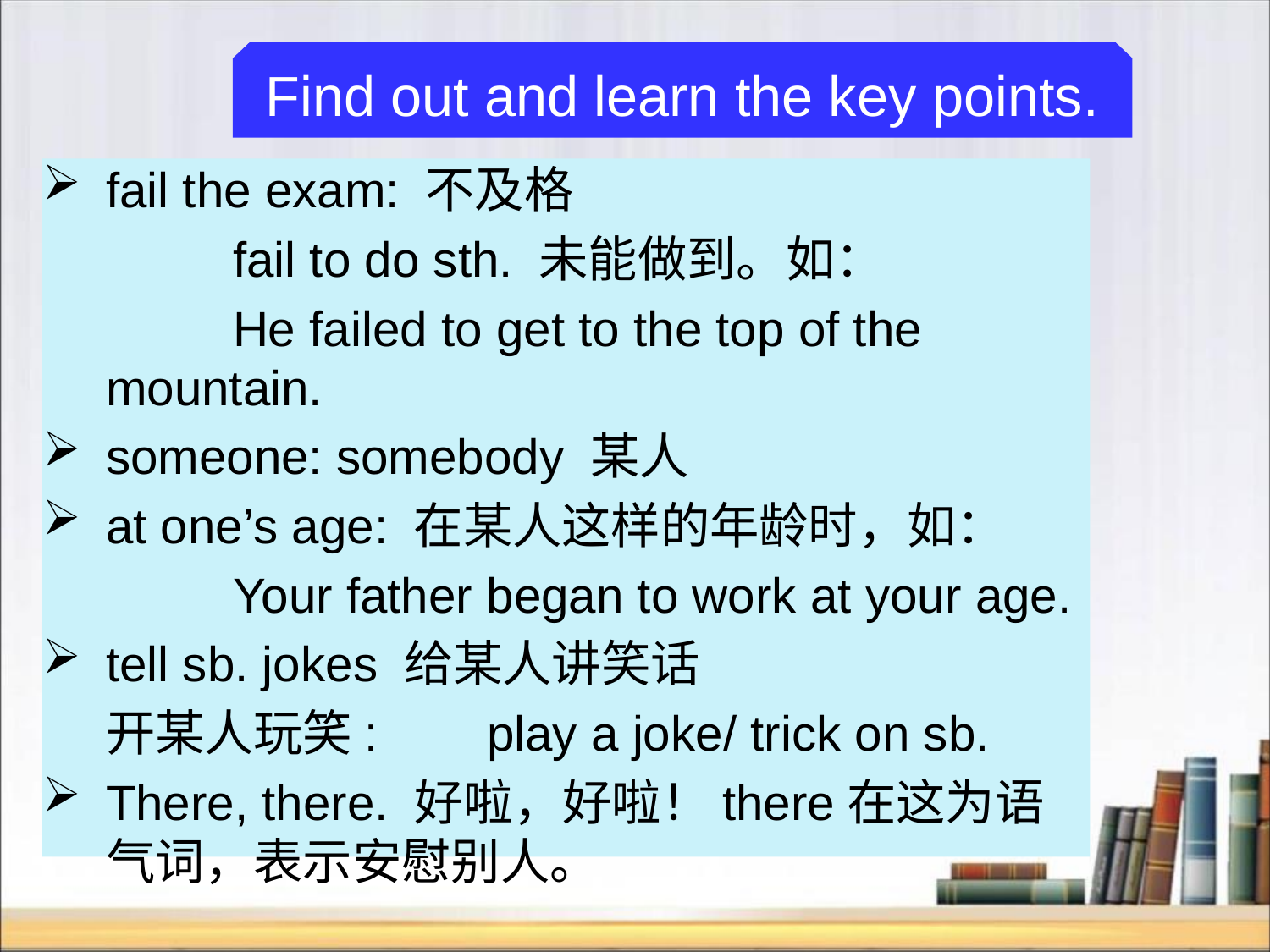

Find out and learn the key points.
fail the exam: 不及格
		fail to do sth. 未能做到。如：
		He failed to get to the top of the mountain.
someone: somebody 某人
at one’s age: 在某人这样的年龄时，如：
		Your father began to work at your age.
tell sb. jokes 给某人讲笑话
	开某人玩笑:	play a joke/ trick on sb.
There, there. 好啦，好啦！there在这为语气词，表示安慰别人。